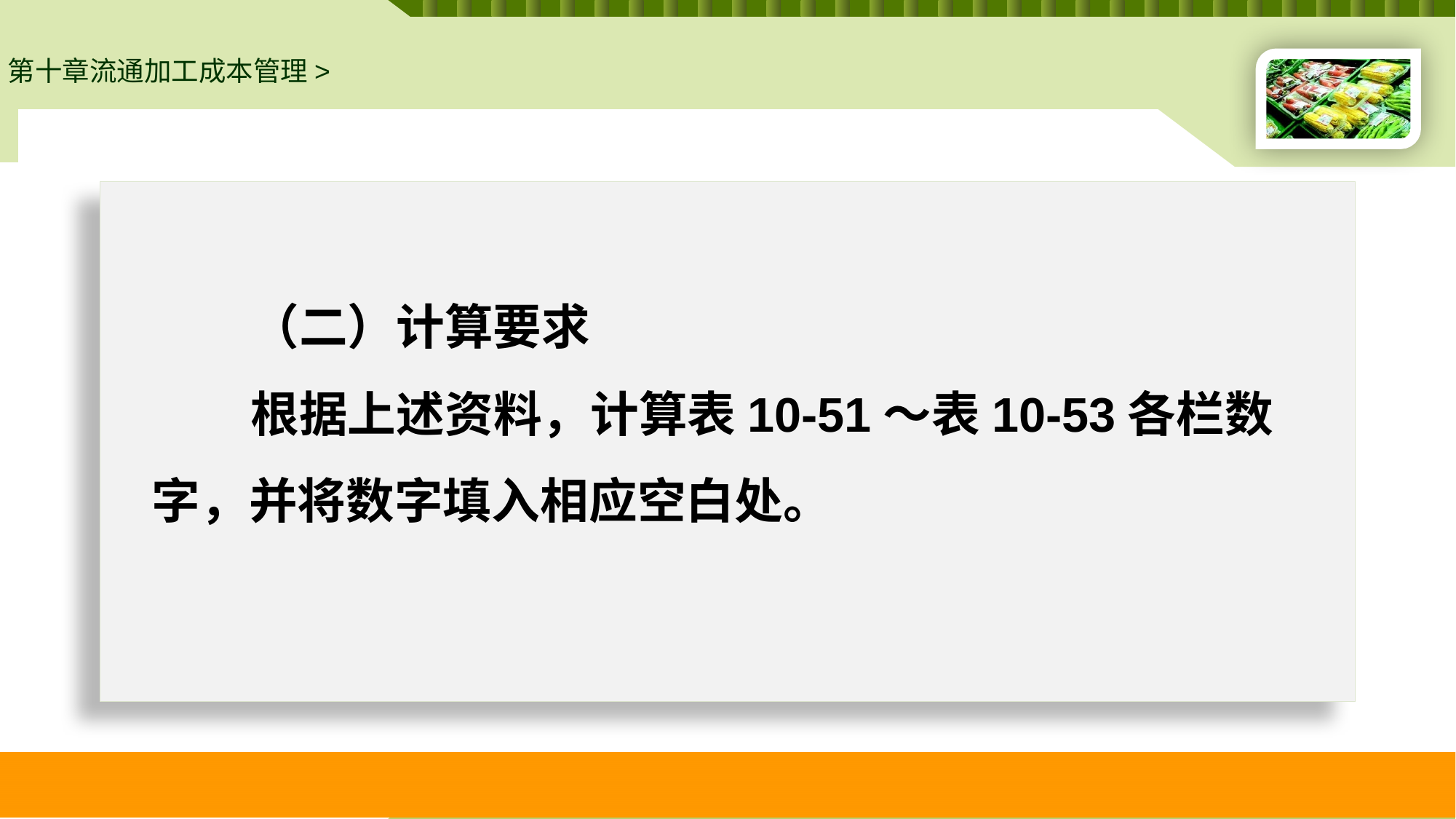

第十章流通加工成本管理>
（二）计算要求
根据上述资料，计算表10-51～表10-53各栏数字，并将数字填入相应空白处。